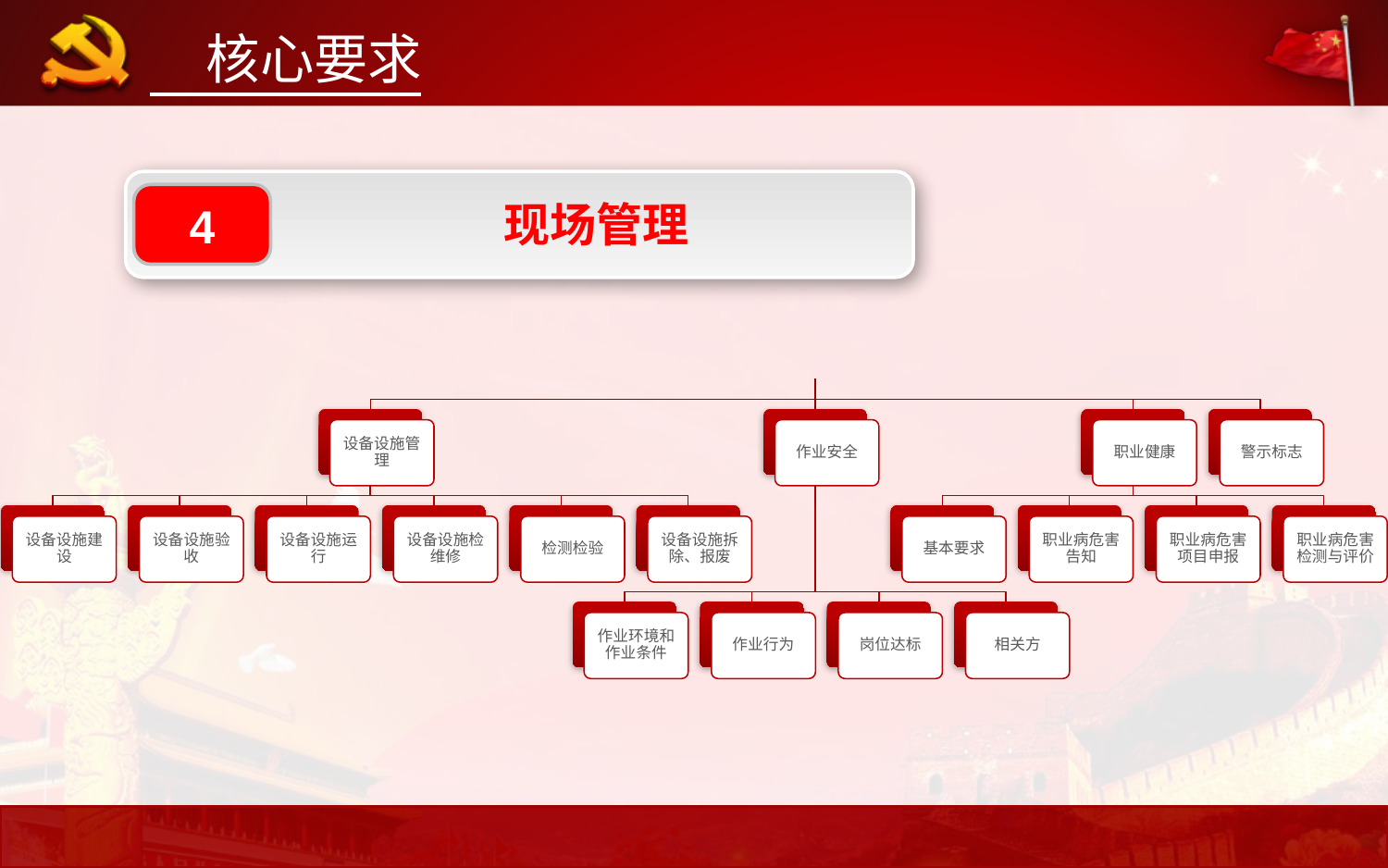

核心要求

现场管理
4

设备设施管理
作业安全
职业健康
警示标志

设备设施建设
设备设施验收
设备设施运行
设备设施检维修
检测检验
设备设施拆除、报废
基本要求
职业病危害告知
职业病危害项目申报
职业病危害检测与评价

作业环境和作业条件
作业行为
岗位达标
相关方